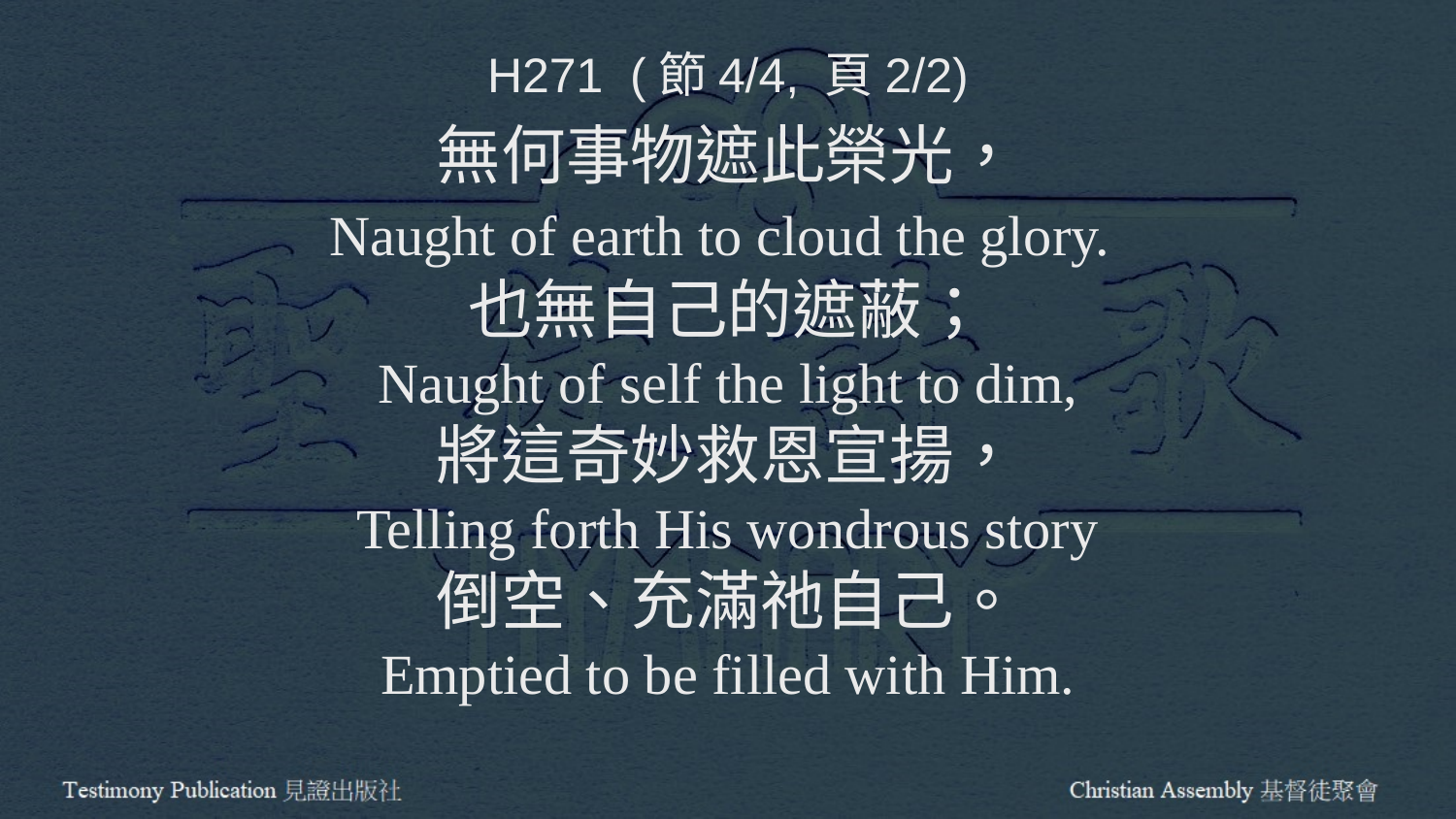

H271  (節4/4, 頁2/2)
無何事物遮此榮光，
Naught of earth to cloud the glory.
也無自己的遮蔽；
Naught of self the light to dim,
將這奇妙救恩宣揚，
Telling forth His wondrous story
倒空、充滿祂自己。
Emptied to be filled with Him.